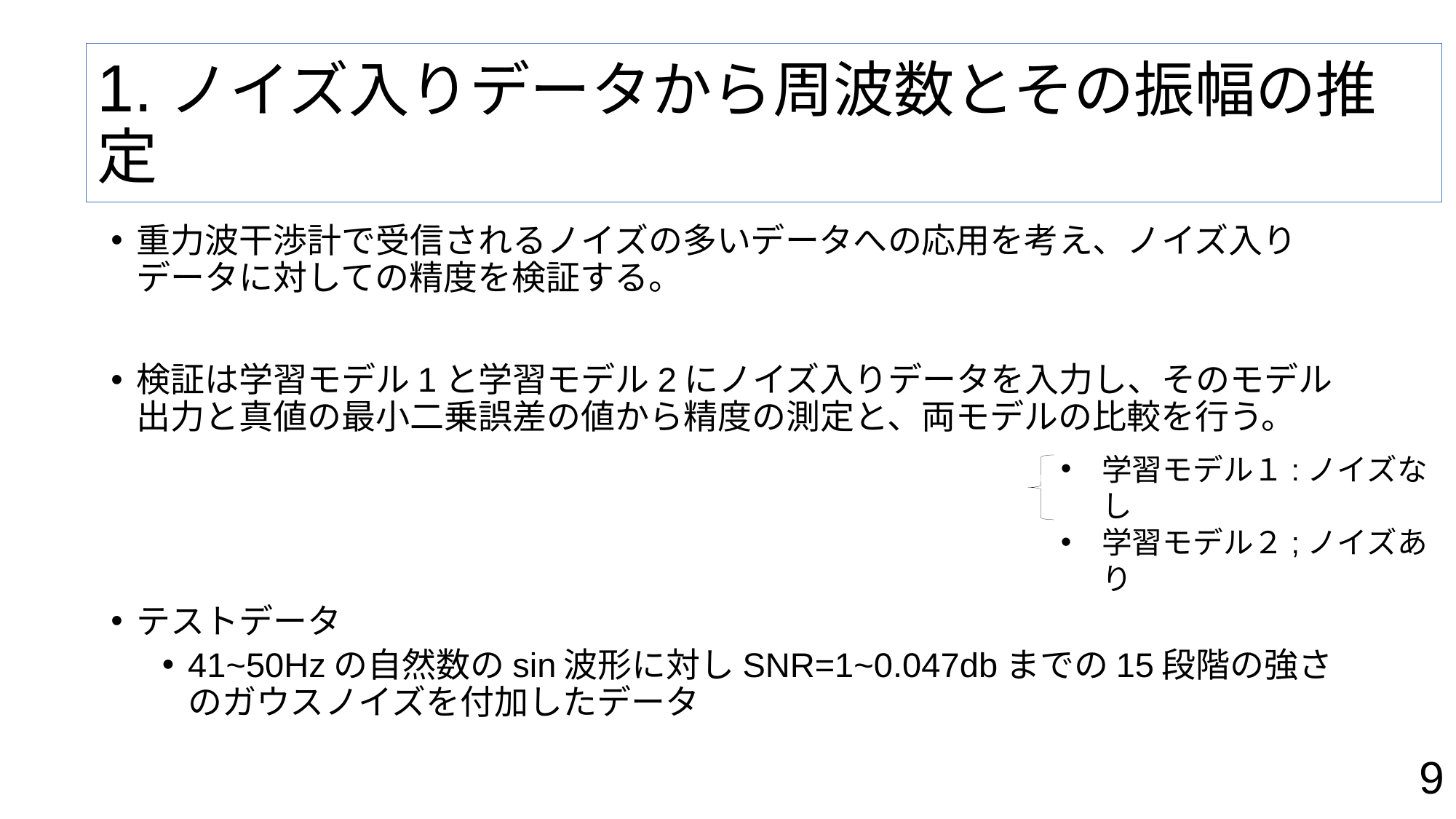

# 1.ノイズ入りデータから周波数とその振幅の推定
重力波干渉計で受信されるノイズの多いデータへの応用を考え、ノイズ入りデータに対しての精度を検証する。

検証は学習モデル1と学習モデル2にノイズ入りデータを入力し、そのモデル出力と真値の最小二乗誤差の値から精度の測定と、両モデルの比較を行う。

テストデータ
41~50Hzの自然数のsin波形に対しSNR=1~0.047dbまでの15段階の強さのガウスノイズを付加したデータ

学習モデル１:ノイズなし
学習モデル２;ノイズあり

9